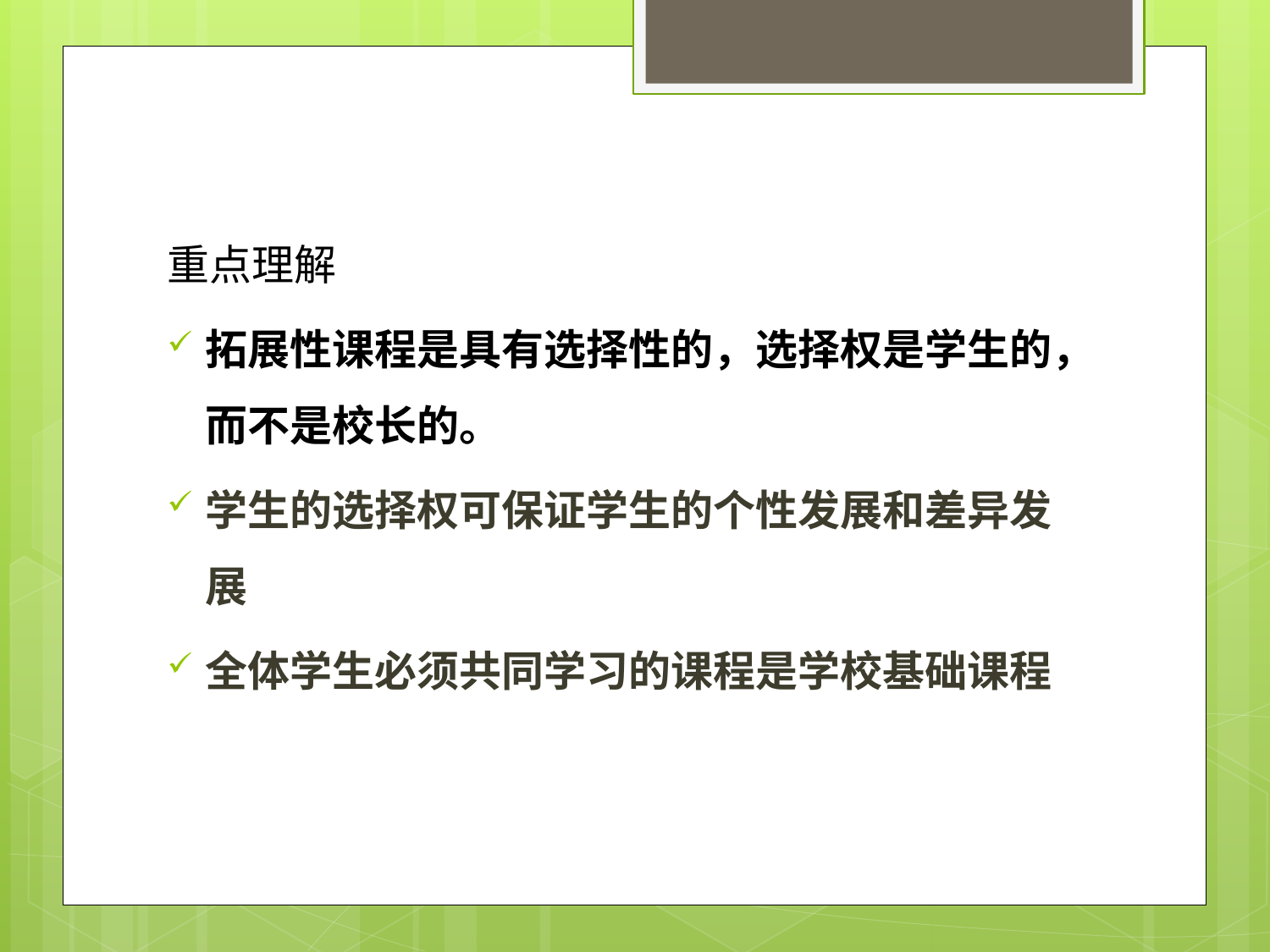

重点理解
拓展性课程是具有选择性的，选择权是学生的，而不是校长的。
学生的选择权可保证学生的个性发展和差异发展
全体学生必须共同学习的课程是学校基础课程